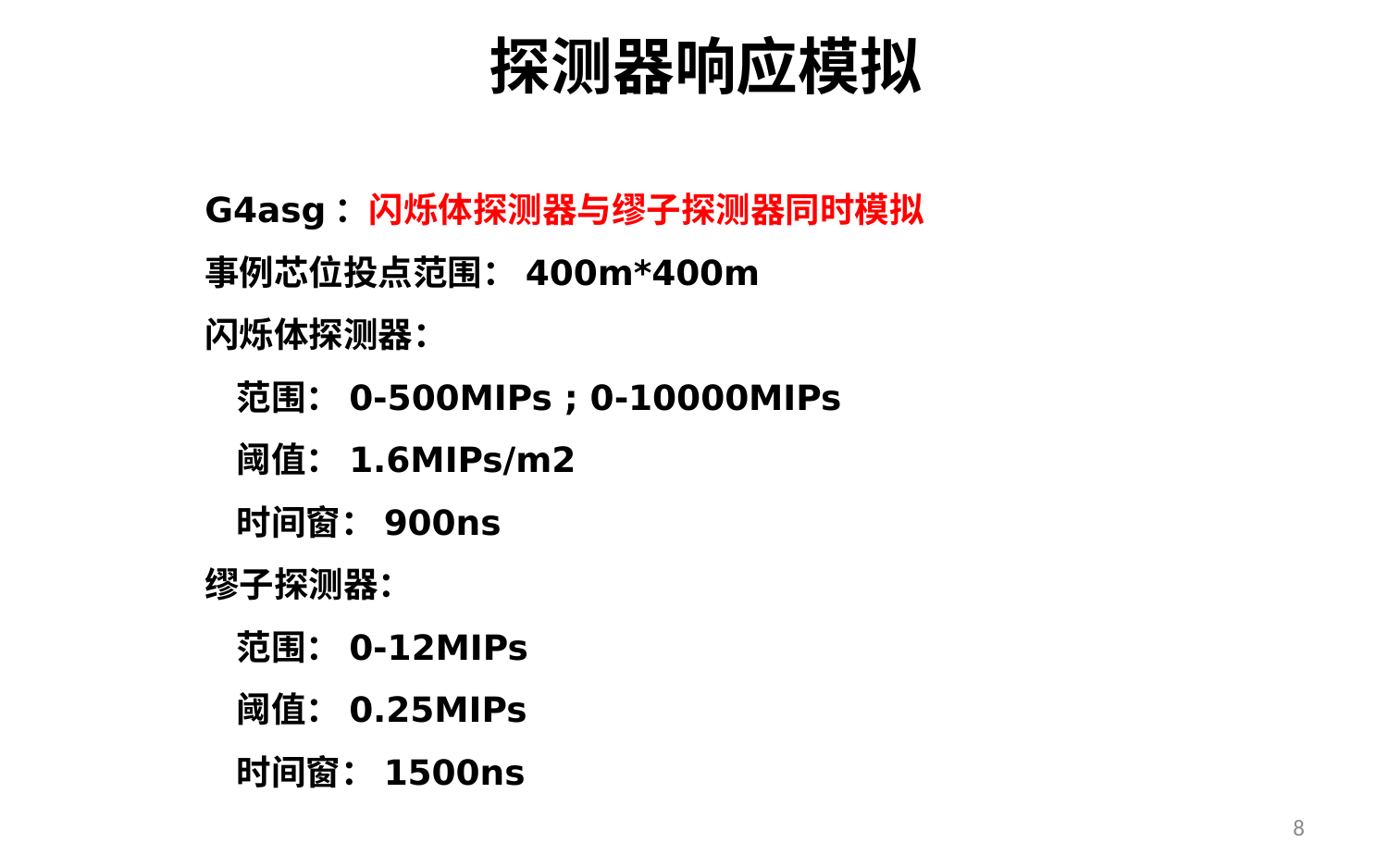

# 探测器响应模拟
G4asg：闪烁体探测器与缪子探测器同时模拟
事例芯位投点范围：400m*400m
闪烁体探测器：
   范围：0-500MIPs ; 0-10000MIPs
   阈值：1.6MIPs/m2
   时间窗：900ns
缪子探测器：
   范围：0-12MIPs
   阈值：0.25MIPs
   时间窗：1500ns
8